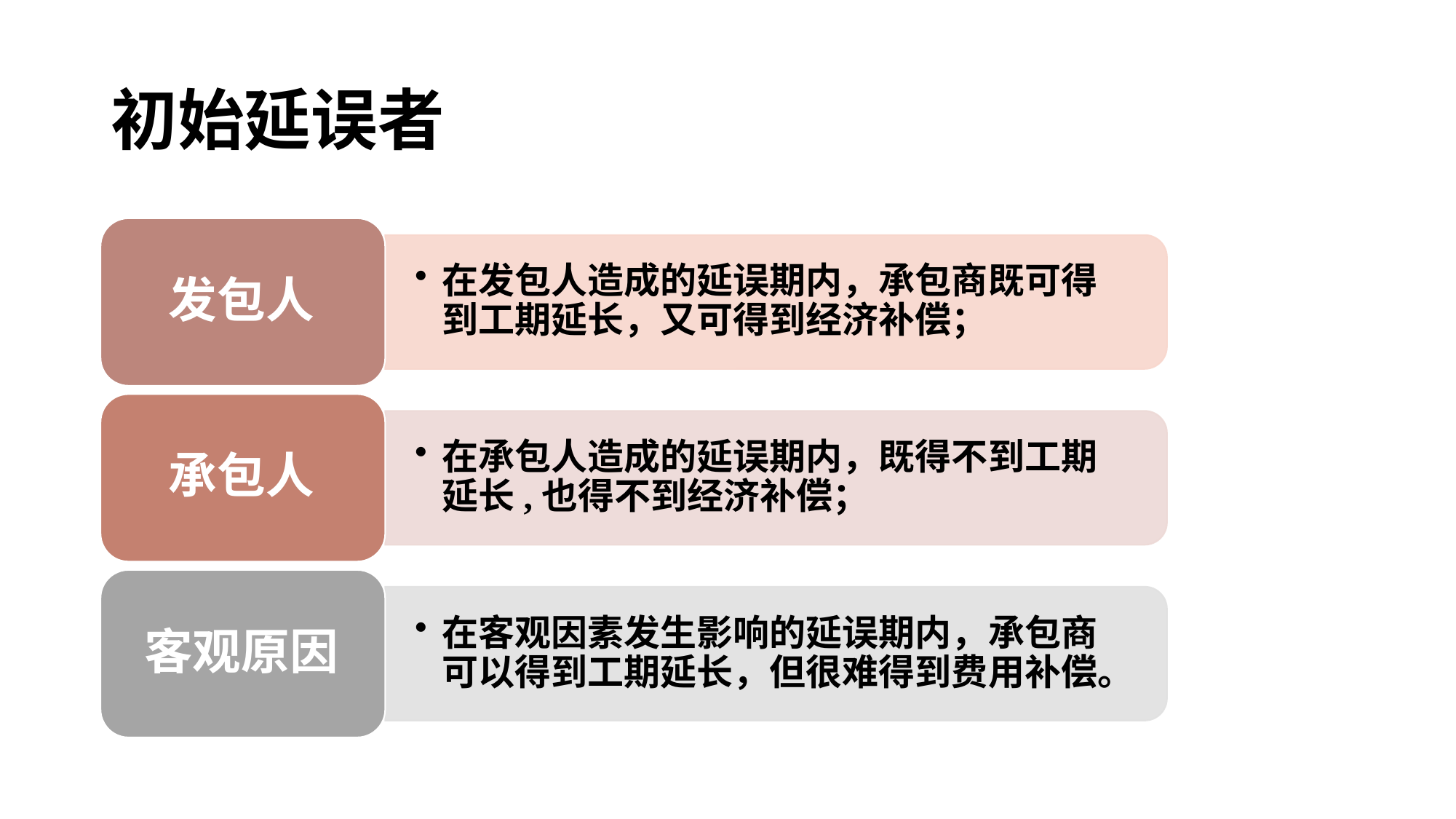

# 初始延误者
在发包人造成的延误期内，承包商既可得到工期延长，又可得到经济补偿；
发包人
在承包人造成的延误期内，既得不到工期延长,也得不到经济补偿；
承包人
在客观因素发生影响的延误期内，承包商可以得到工期延长，但很难得到费用补偿。
客观原因